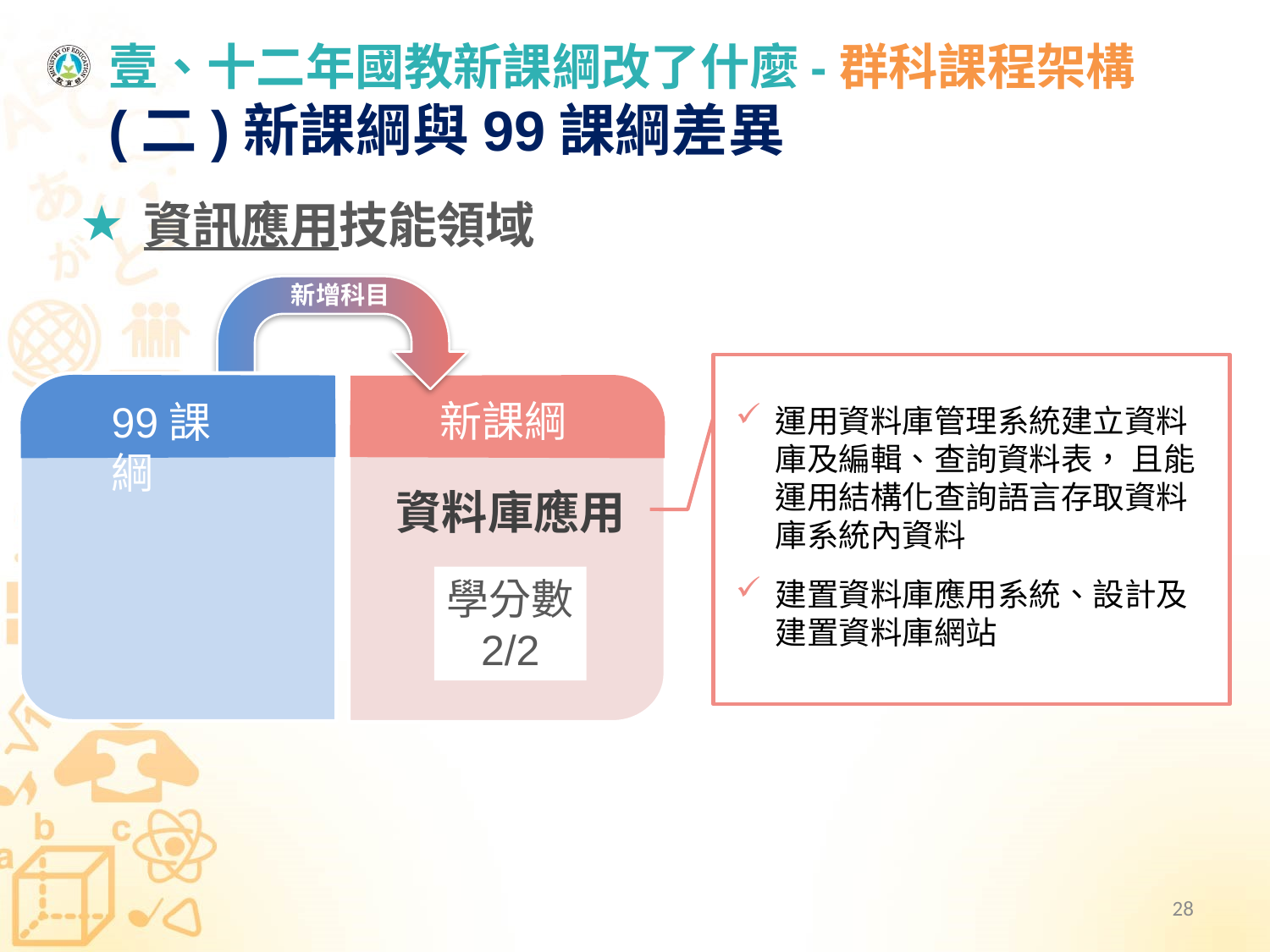

# 壹、十二年國教新課綱改了什麼-群科課程架構 (二)新課綱與99課綱差異
資訊應用技能領域
新增科目

運用資料庫管理系統建立資料庫及編輯、查詢資料表， 且能運用結構化查詢語言存取資料庫系統內資料
建置資料庫應用系統、設計及建置資料庫網站

99課綱

資料庫應用

新課綱
學分數
2/2
28